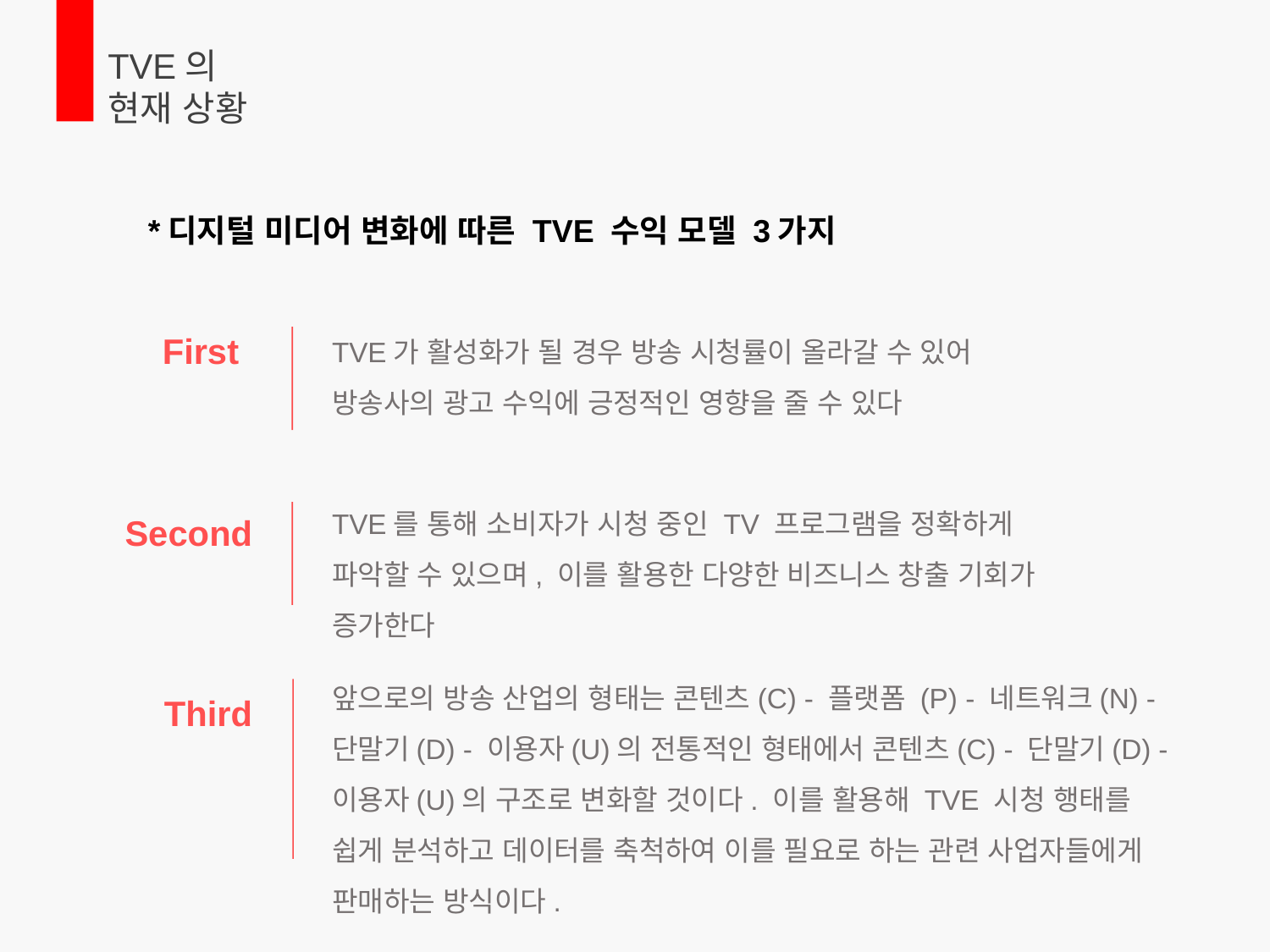

TVE의
현재 상황
*디지털 미디어 변화에 따른 TVE 수익 모델 3가지
First
TVE가 활성화가 될 경우 방송 시청률이 올라갈 수 있어
방송사의 광고 수익에 긍정적인 영향을 줄 수 있다

Second
TVE를 통해 소비자가 시청 중인 TV 프로그램을 정확하게 파악할 수 있으며, 이를 활용한 다양한 비즈니스 창출 기회가 증가한다
앞으로의 방송 산업의 형태는 콘텐츠(C) - 플랫폼 (P) - 네트워크(N) - 단말기(D) - 이용자(U)의 전통적인 형태에서 콘텐츠(C) - 단말기(D) - 이용자(U)의 구조로 변화할 것이다. 이를 활용해 TVE 시청 행태를 쉽게 분석하고 데이터를 축척하여 이를 필요로 하는 관련 사업자들에게 판매하는 방식이다.
Third